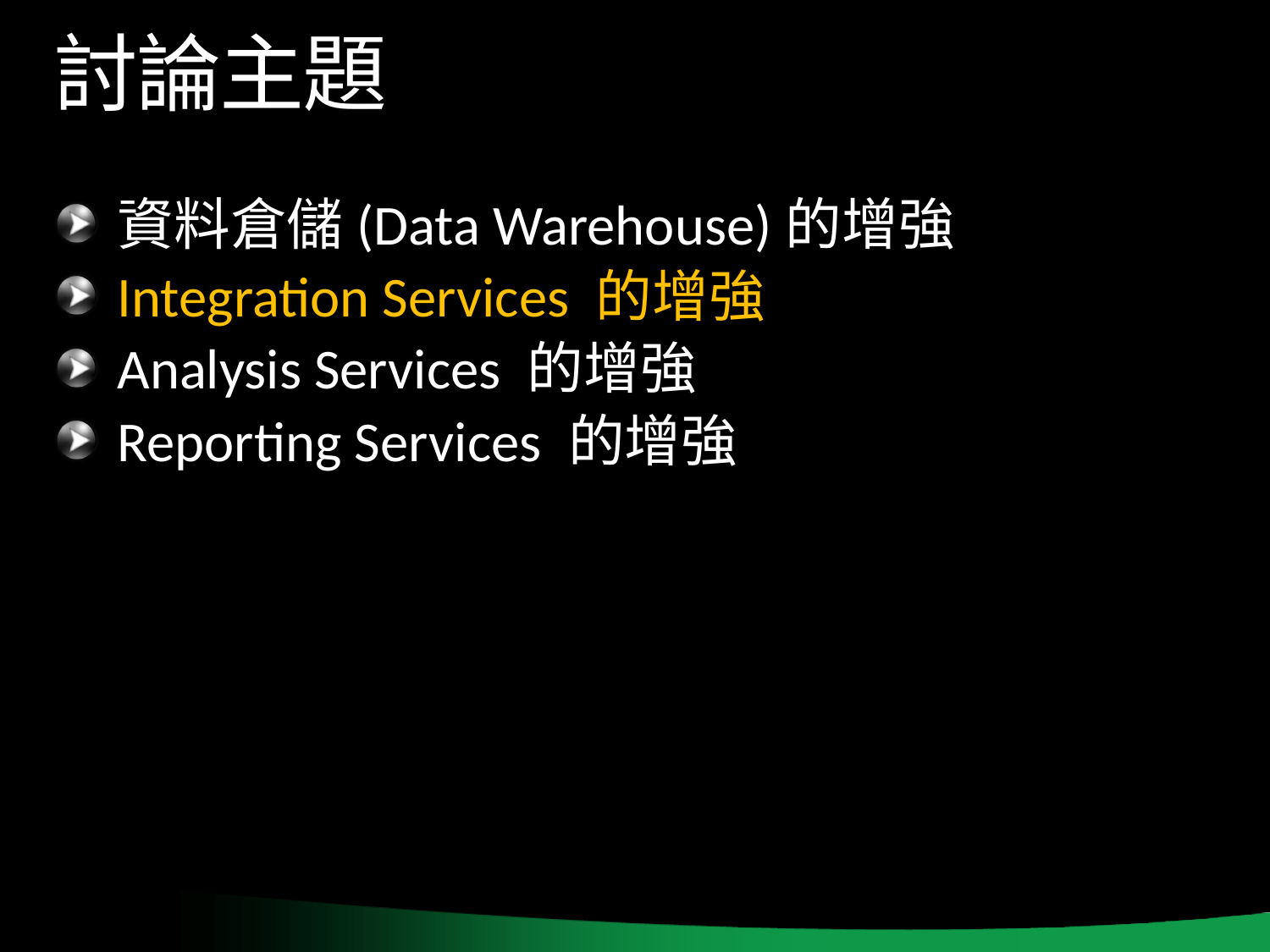

# 討論主題
資料倉儲(Data Warehouse)的增強
Integration Services 的增強
Analysis Services 的增強
Reporting Services 的增強